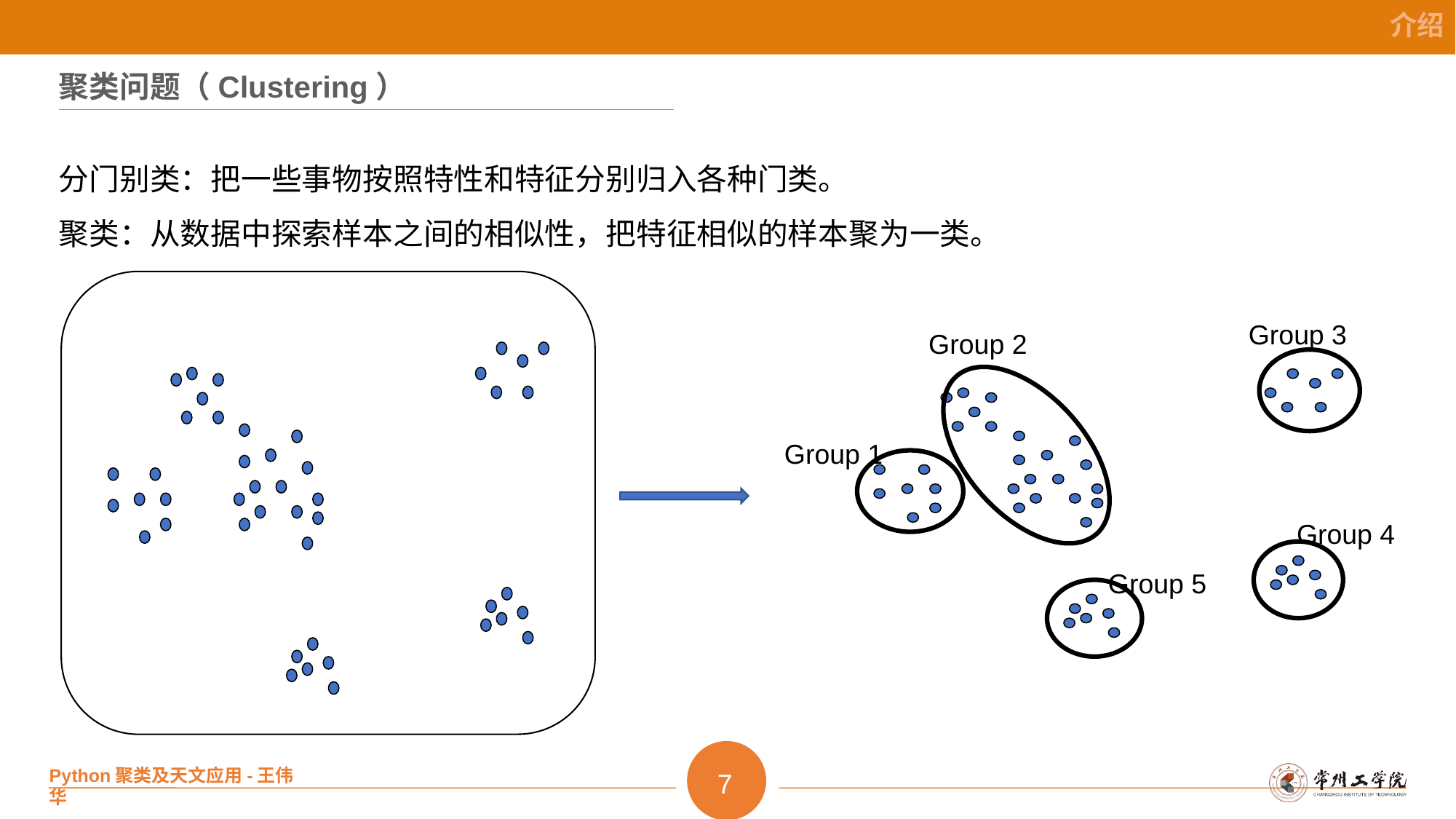

介绍
聚类问题（Clustering）
分门别类：把一些事物按照特性和特征分别归入各种门类。
聚类：从数据中探索样本之间的相似性，把特征相似的样本聚为一类。

Group 3
Group 2

Group 1

Group 4

Group 5

7